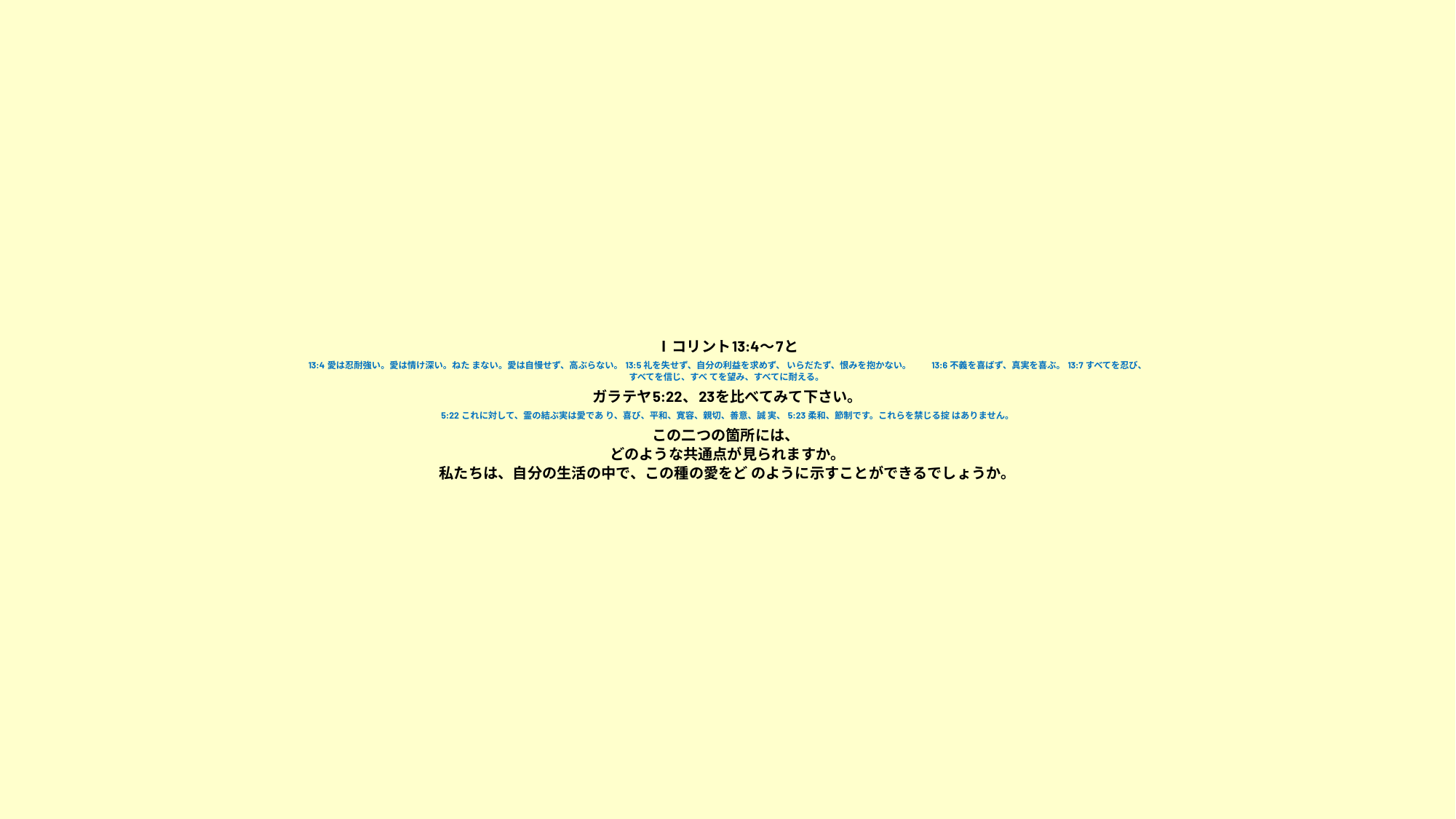

# Ⅰコリント13:4～7と 　 13:4 愛は忍耐強い。愛は情け深い。ねた まない。愛は自慢せず、高ぶらない。 13:5 礼を失せず、自分の利益を求めず、 いらだたず、恨みを抱かない。 　　13:6 不義を喜ばず、真実を喜ぶ。 13:7 すべてを忍び、 すべてを信じ、すべ てを望み、すべてに耐える。 　 ガラテヤ5:22、23を比べてみて下さい。 　 5:22 これに対して、霊の結ぶ実は愛であ り、喜び、平和、寛容、親切、善意、誠 実、 5:23 柔和、節制です。これらを禁じる掟 はありません。 　 この二つの箇所には、 どのような共通点が見られますか。 私たちは、自分の生活の中で、この種の愛をど のように示すことができるでしょうか。